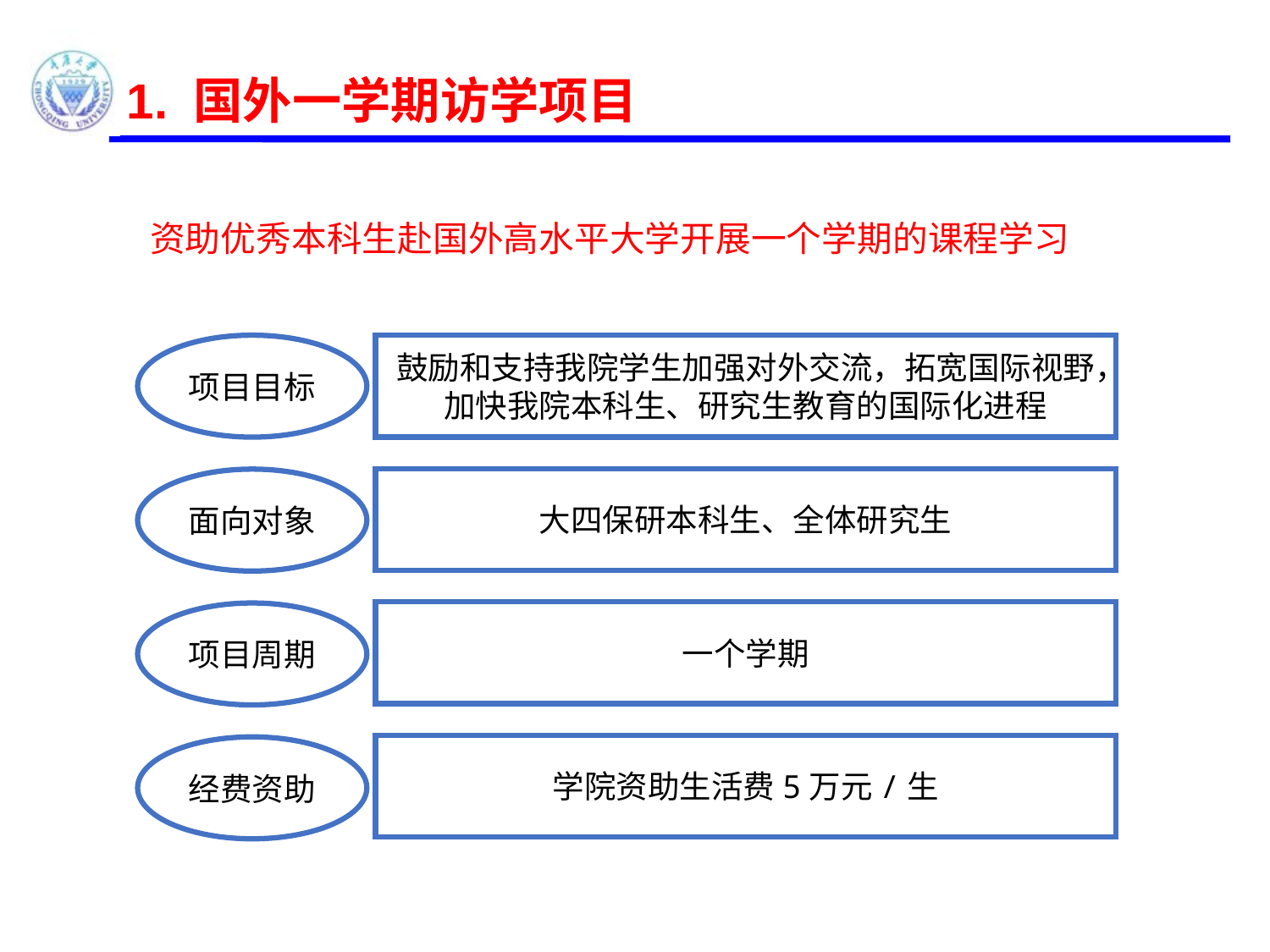

1. 国外一学期访学项目
资助优秀本科生赴国外高水平大学开展一个学期的课程学习

项目目标
鼓励和支持我院学生加强对外交流，拓宽国际视野，加快我院本科生、研究生教育的国际化进程
大四保研本科生、全体研究生
面向对象
一个学期
项目周期
学院资助生活费5万元/生
经费资助